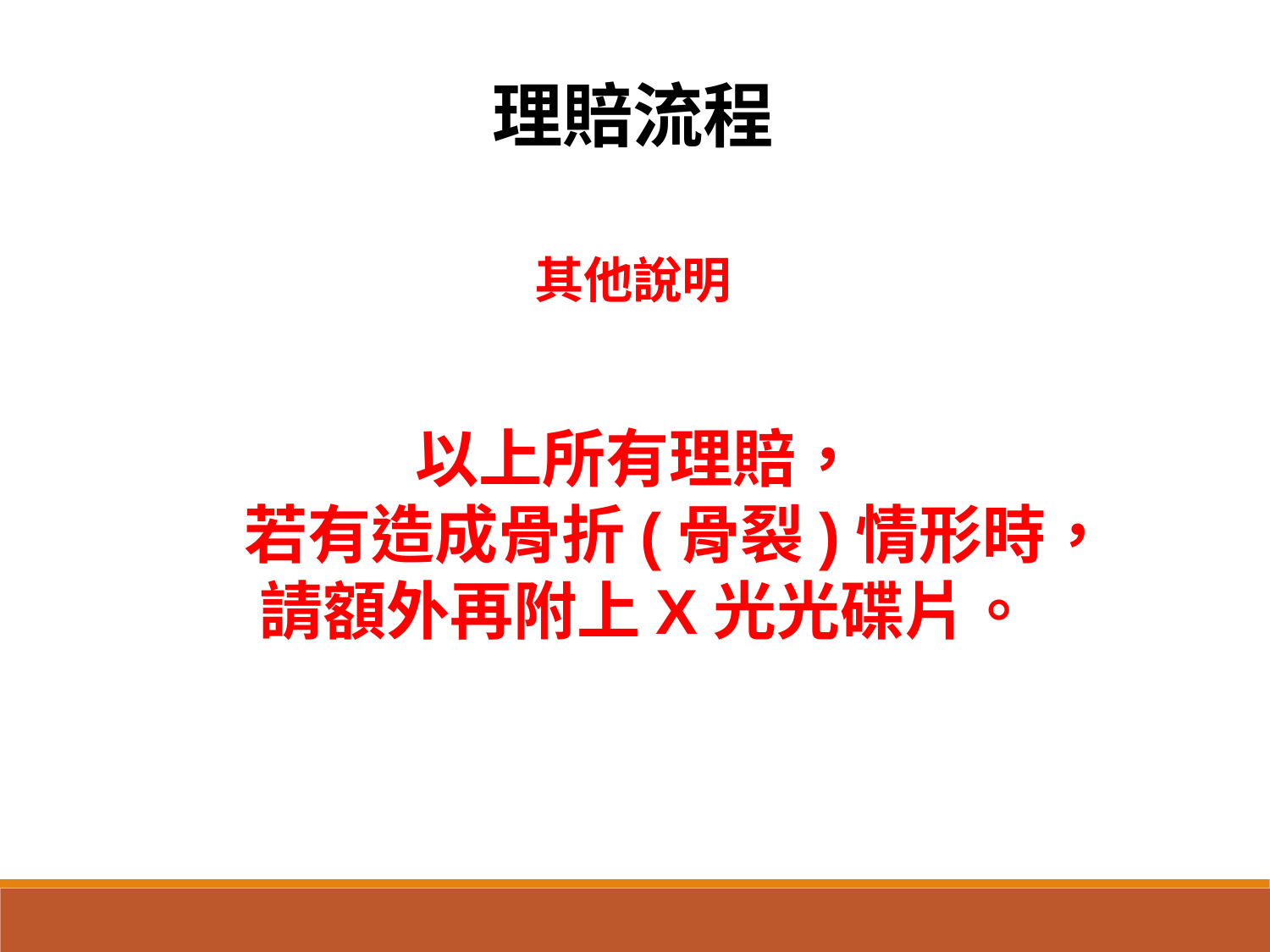

理賠流程
其他說明
以上所有理賠，
若有造成骨折(骨裂)情形時，
請額外再附上X光光碟片。